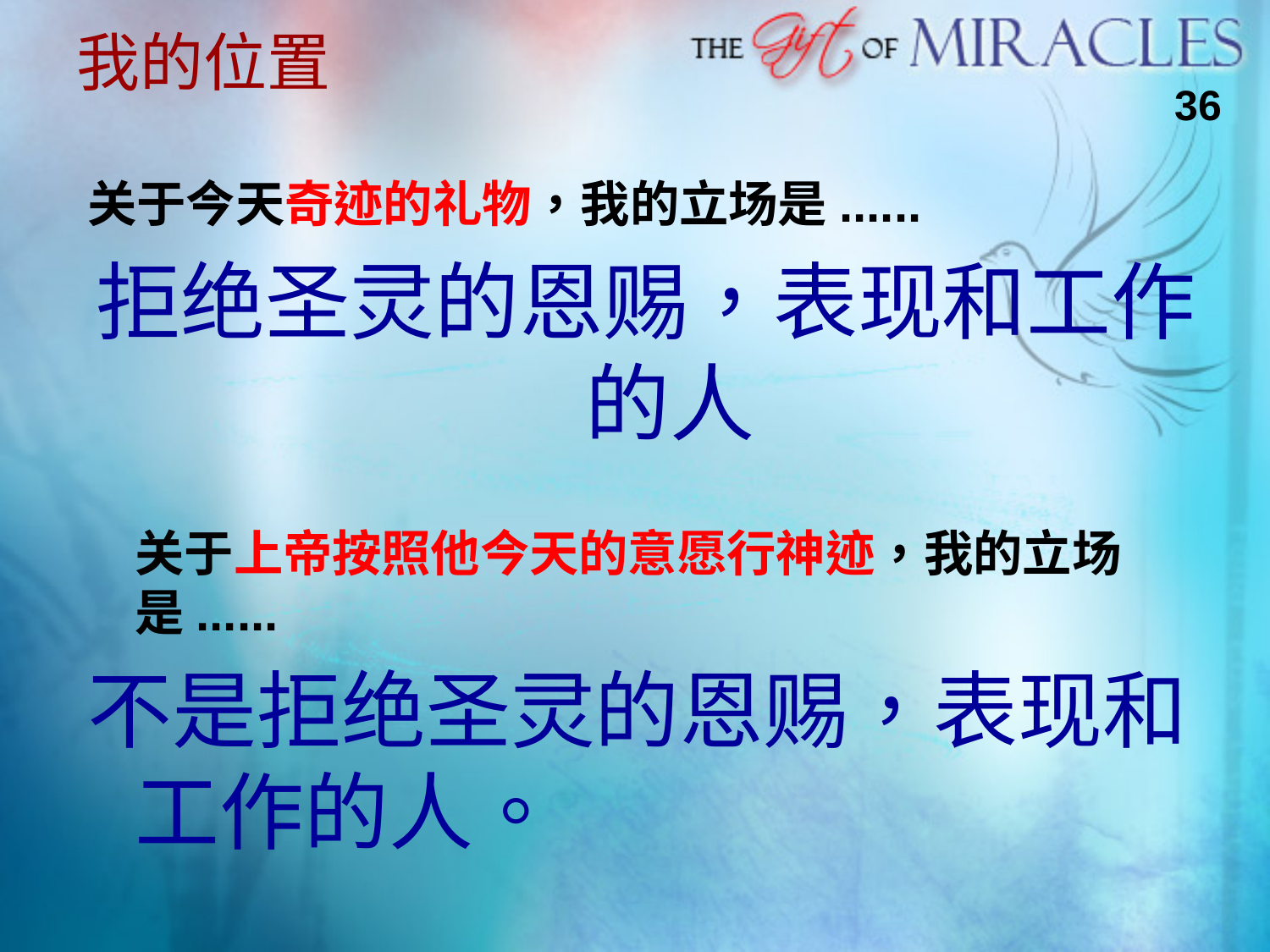

# 我的位置
36
关于今天奇迹的礼物，我的立场是......
拒绝圣灵的恩赐，表现和工作的人
	关于上帝按照他今天的意愿行神迹，我的立场是......
不是拒绝圣灵的恩赐，表现和工作的人。